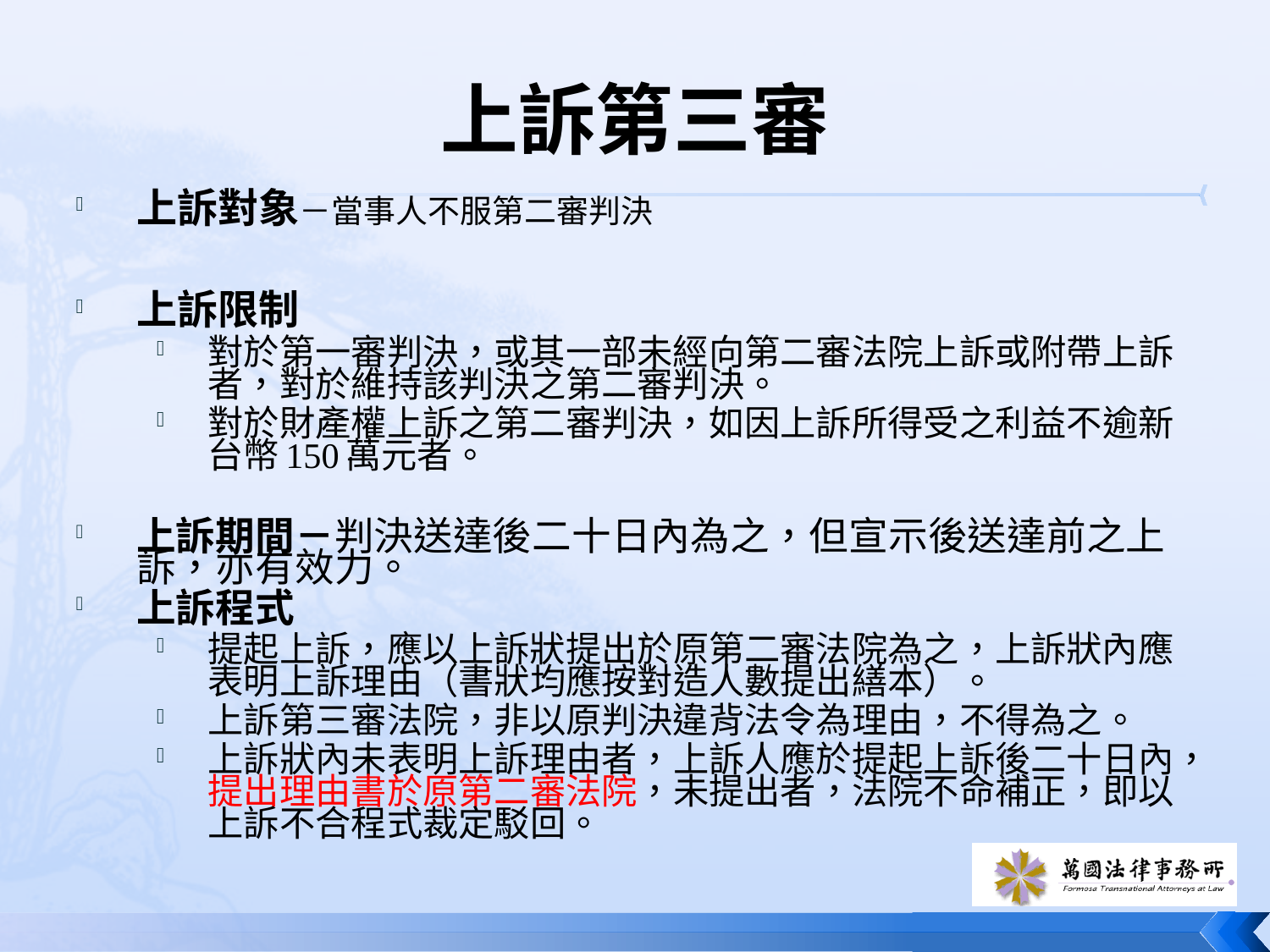

# 上訴第三審
上訴對象－當事人不服第二審判決

上訴限制
對於第一審判決，或其一部未經向第二審法院上訴或附帶上訴者，對於維持該判決之第二審判決。
對於財產權上訴之第二審判決，如因上訴所得受之利益不逾新台幣150萬元者。

上訴期間－判決送達後二十日內為之，但宣示後送達前之上訴，亦有效力。
上訴程式
提起上訴，應以上訴狀提出於原第二審法院為之，上訴狀內應表明上訴理由（書狀均應按對造人數提出繕本）。
上訴第三審法院，非以原判決違背法令為理由，不得為之。
上訴狀內未表明上訴理由者，上訴人應於提起上訴後二十日內，提出理由書於原第二審法院，未提出者，法院不命補正，即以上訴不合程式裁定駁回。